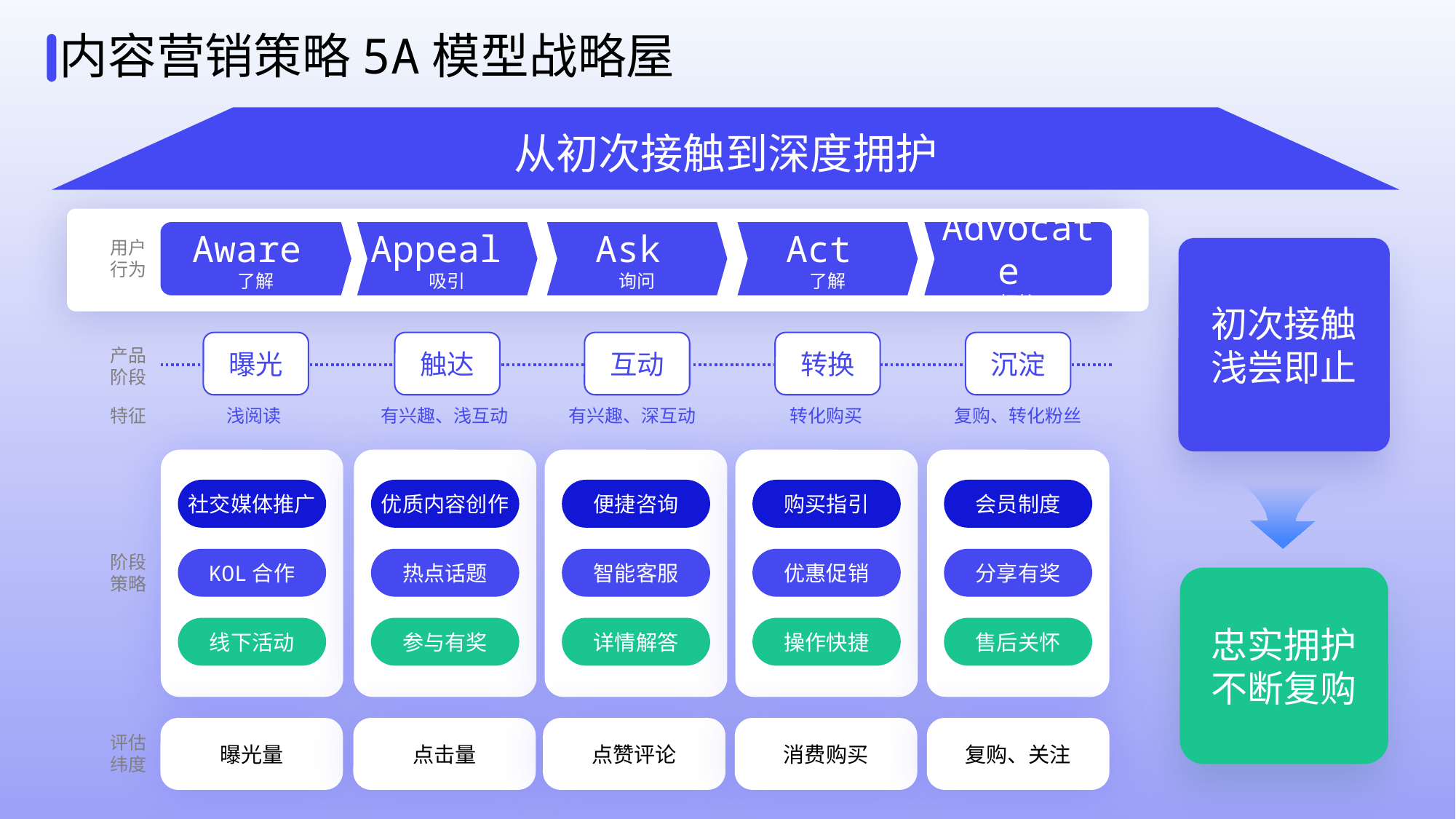

内容营销策略5A模型战略屋

从初次接触到深度拥护

Aware
了解
Appeal
吸引
Ask
询问
Act
了解
Advocate
拥护
用户
行为
初次接触
浅尝即止
曝光
触达
互动
转换
沉淀
产品
阶段
特征
浅阅读
有兴趣、浅互动
有兴趣、深互动
转化购买
复购、转化粉丝

社交媒体推广
优质内容创作
便捷咨询
购买指引
会员制度

阶段
策略
KOL合作
热点话题
智能客服
优惠促销
分享有奖
忠实拥护
不断复购
线下活动
参与有奖
详情解答
操作快捷
售后关怀
曝光量
点击量
点赞评论
消费购买
复购、关注
评估
纬度